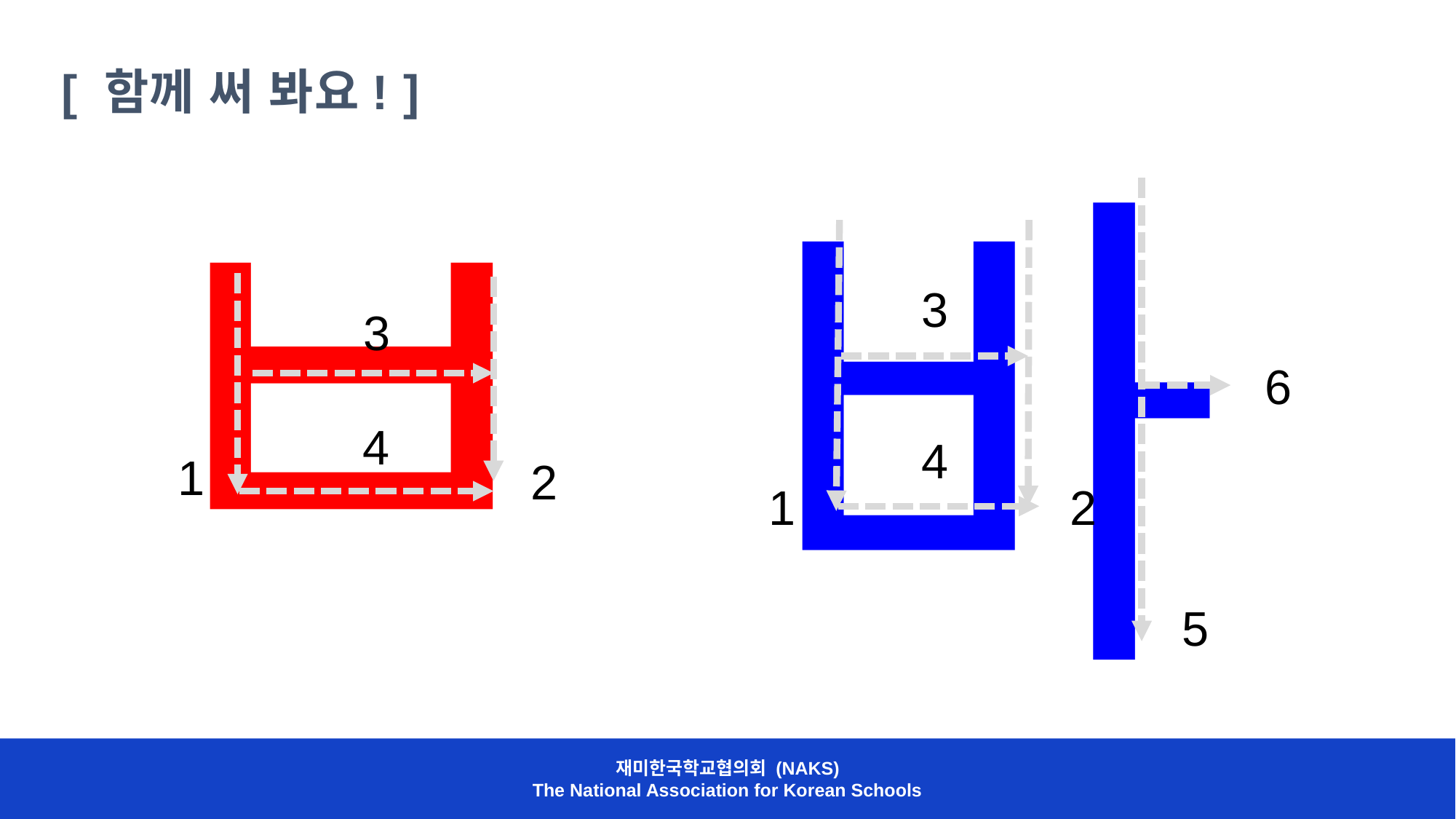

[ 함께 써 봐요! ]
ㅂ
바
3
3
6
4
4
1
2
2
1
5
재미한국학교협의회 (NAKS)
The National Association for Korean Schools